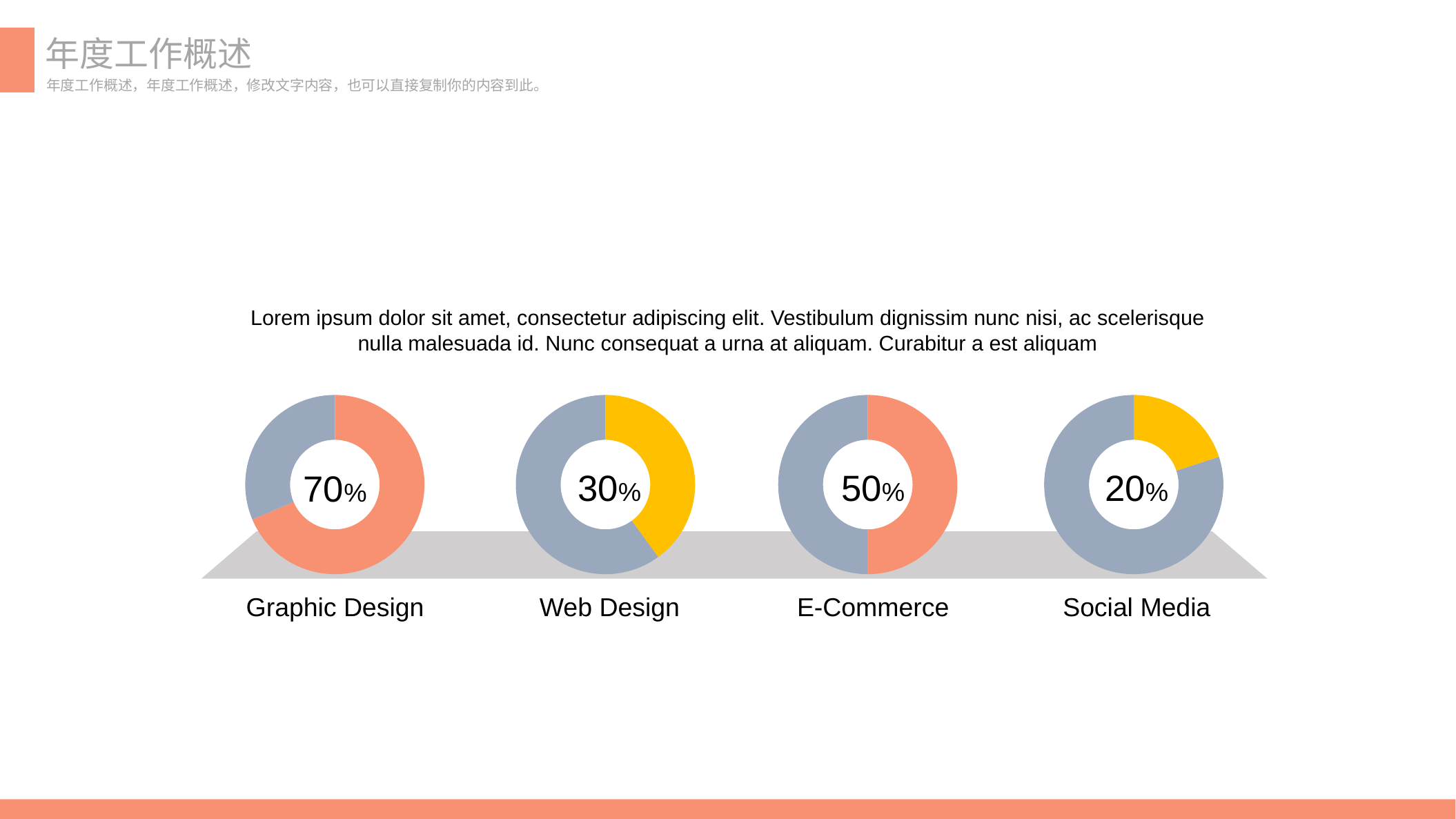

年度工作概述
年度工作概述，年度工作概述，修改文字内容，也可以直接复制你的内容到此。
Lorem ipsum dolor sit amet, consectetur adipiscing elit. Vestibulum dignissim nunc nisi, ac scelerisque nulla malesuada id. Nunc consequat a urna at aliquam. Curabitur a est aliquam

### Chart

| Category | Sales |
|---|---|
| 1st Qtr | 7.0 |
| 2nd Qtr | 3.2 |
70%

### Chart

| Category | Sales |
|---|---|
| 1st Qtr | 4.0 |
| 2nd Qtr | 6.0 |
30%

### Chart

| Category | Sales |
|---|---|
| 1st Qtr | 5.0 |
| 2nd Qtr | 5.0 |
50%

### Chart

| Category | Sales |
|---|---|
| 1st Qtr | 2.0 |
| 2nd Qtr | 8.0 |
20%

Graphic Design
Web Design
E-Commerce
Social Media